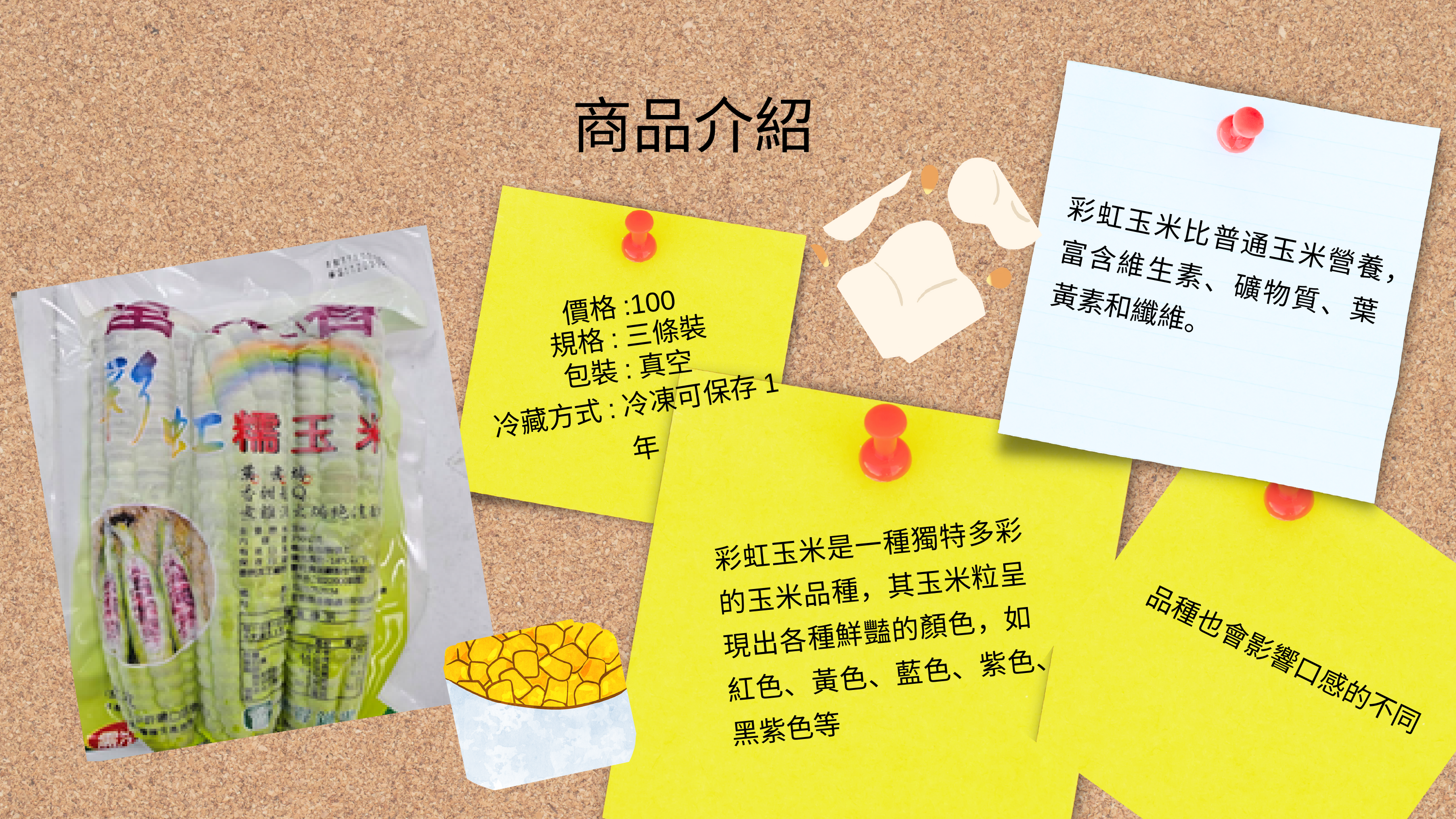

商品介紹

彩虹玉米比普通玉米營養，富含維生素、礦物質、葉黃素和纖維。

價格:100
規格:三條裝
包裝:真空

冷藏方式:冷凍可保存1年

彩虹玉米是一種獨特多彩的玉米品種，其玉米粒呈現出各種鮮豔的顏色，如紅色、黃色、藍色、紫色、黑紫色等

品種也會影響口感的不同